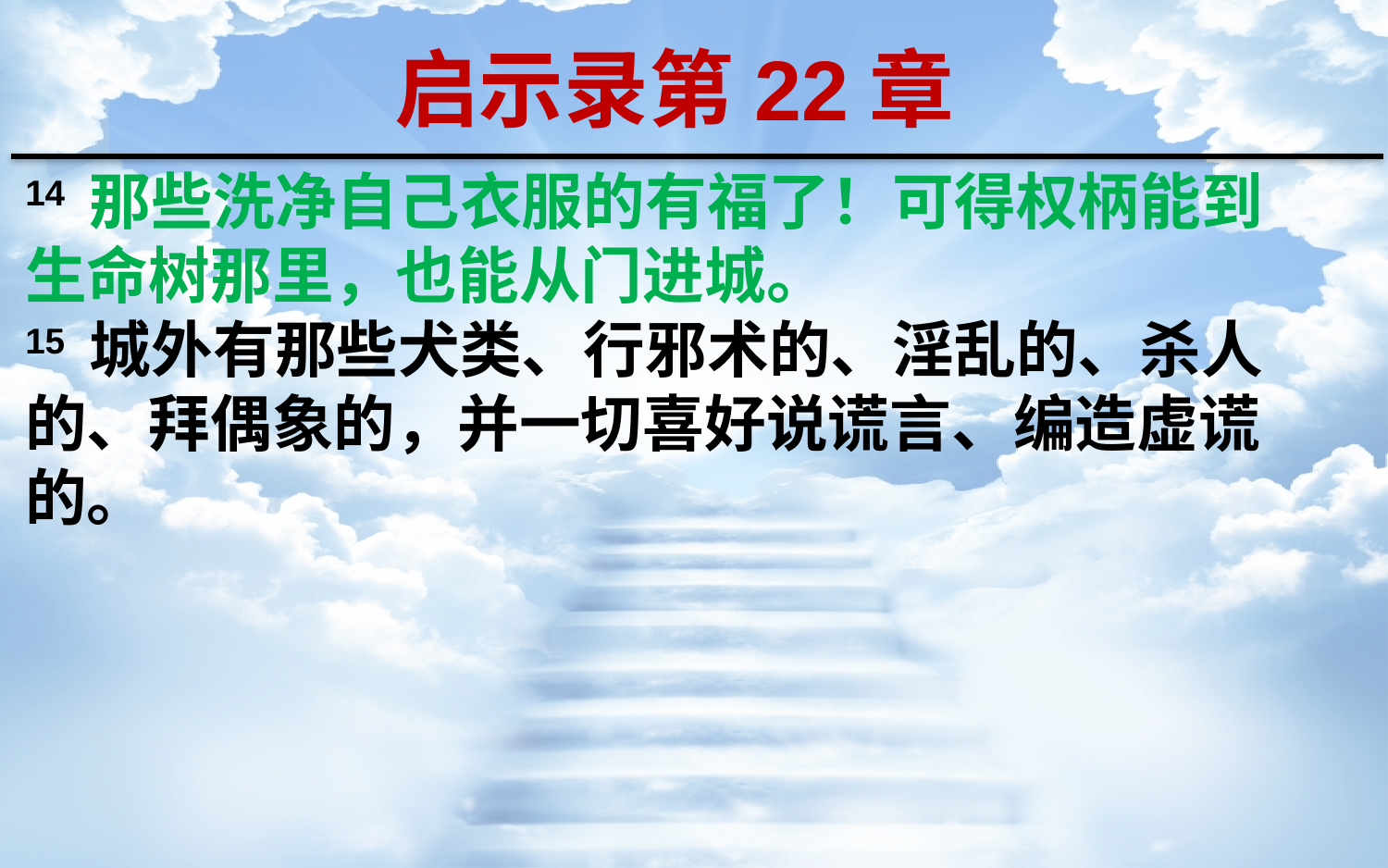

启示录第22章
14 那些洗净自己衣服的有福了！可得权柄能到生命树那里，也能从门进城。
15 城外有那些犬类、行邪术的、淫乱的、杀人的、拜偶象的，并一切喜好说谎言、编造虚谎的。